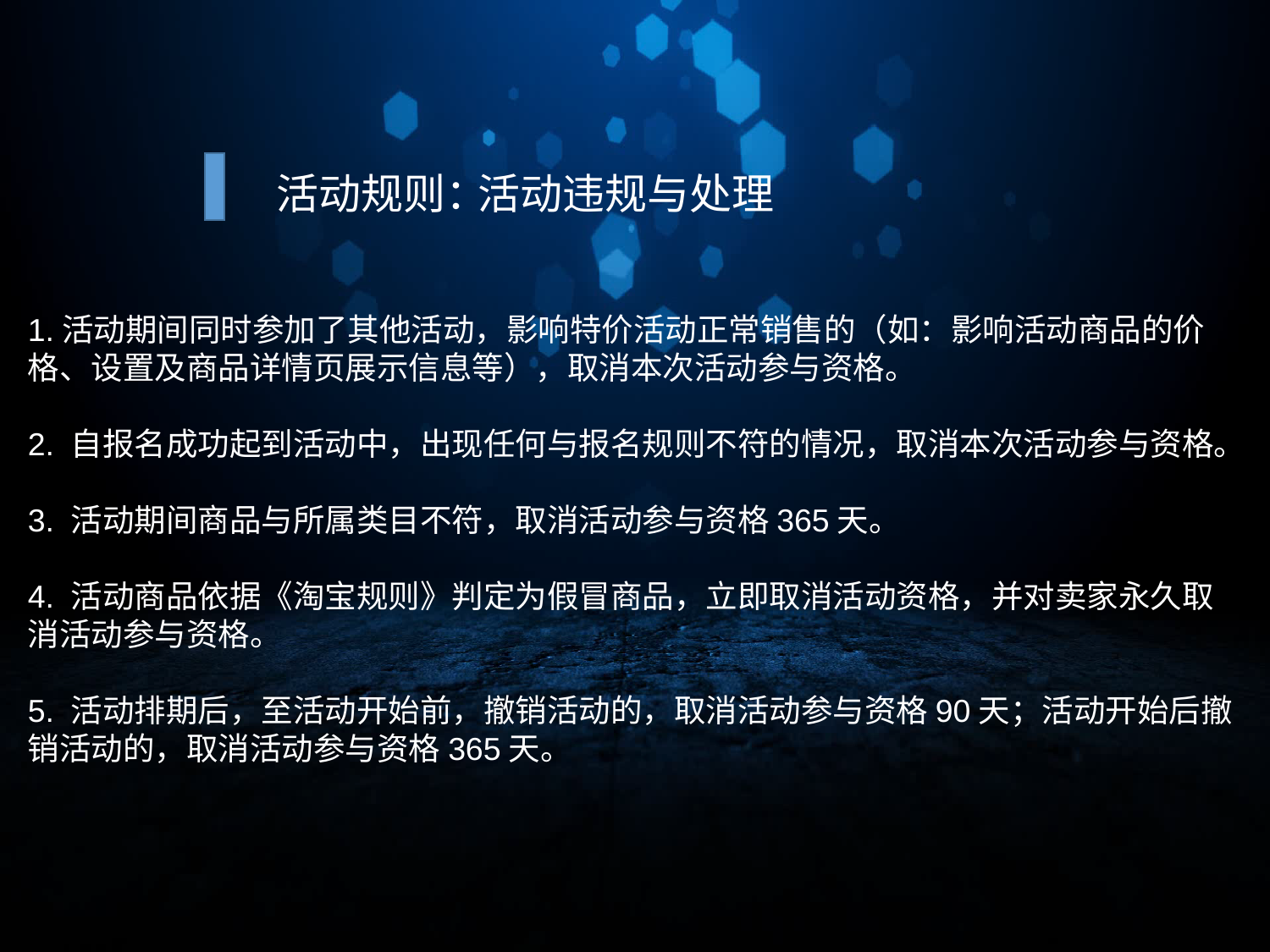

活动违规与处理
活动规则：

1.活动期间同时参加了其他活动，影响特价活动正常销售的（如：影响活动商品的价格、设置及商品详情页展示信息等），取消本次活动参与资格。

2. 自报名成功起到活动中，出现任何与报名规则不符的情况，取消本次活动参与资格。

3. 活动期间商品与所属类目不符，取消活动参与资格365天。

4. 活动商品依据《淘宝规则》判定为假冒商品，立即取消活动资格，并对卖家永久取消活动参与资格。

5. 活动排期后，至活动开始前，撤销活动的，取消活动参与资格90天；活动开始后撤销活动的，取消活动参与资格365天。